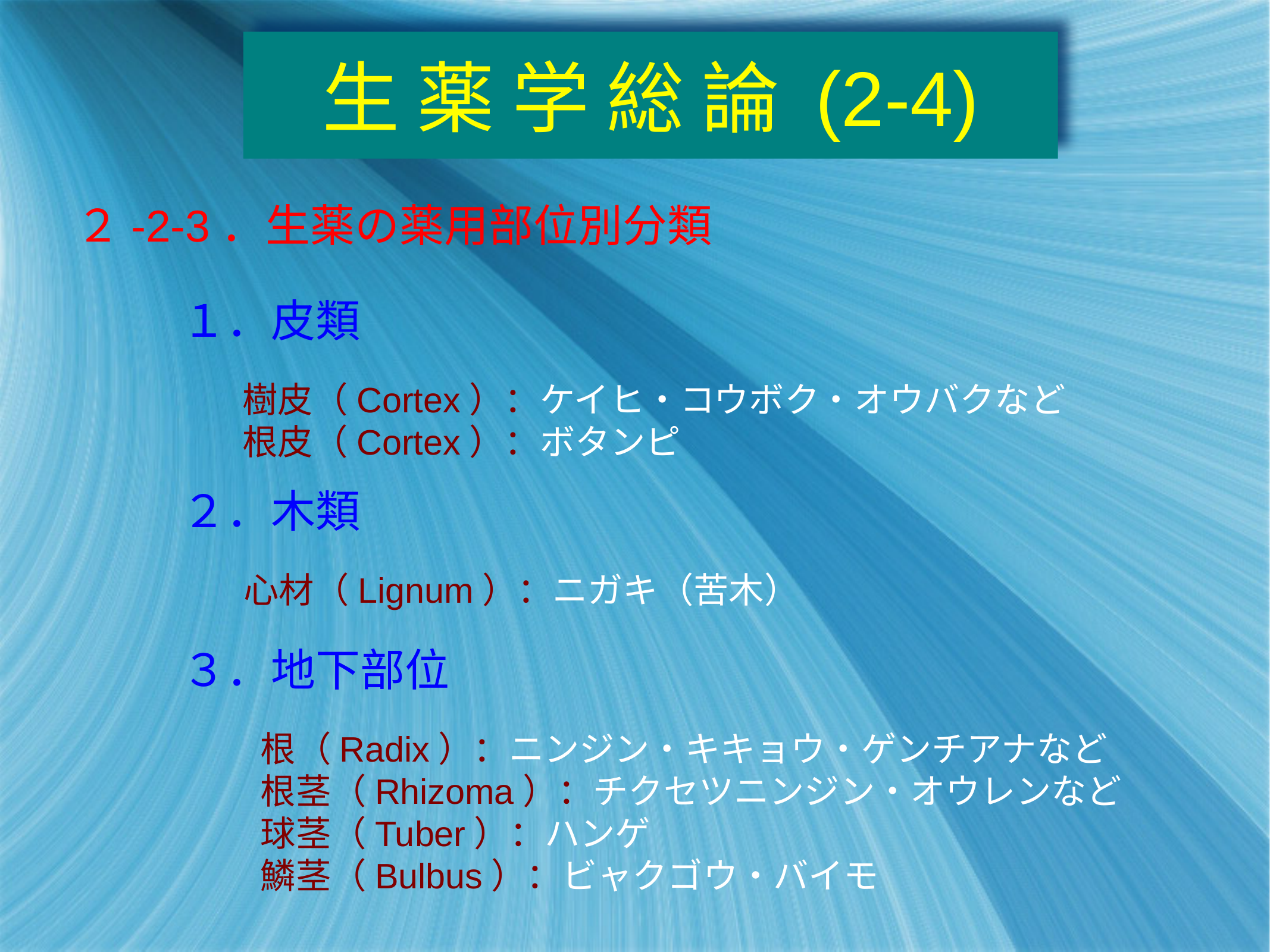

# 生 薬 学 総 論 (2-4)
２-2-3．生薬の薬用部位別分類
１．皮類
樹皮（Cortex）：ケイヒ・コウボク・オウバクなど
根皮（Cortex）：ボタンピ
２．木類
心材（Lignum）：ニガキ（苦木）
３．地下部位
根（Radix）：ニンジン・キキョウ・ゲンチアナなど
根茎（Rhizoma）：チクセツニンジン・オウレンなど
球茎（Tuber）：ハンゲ
鱗茎（Bulbus）：ビャクゴウ・バイモ